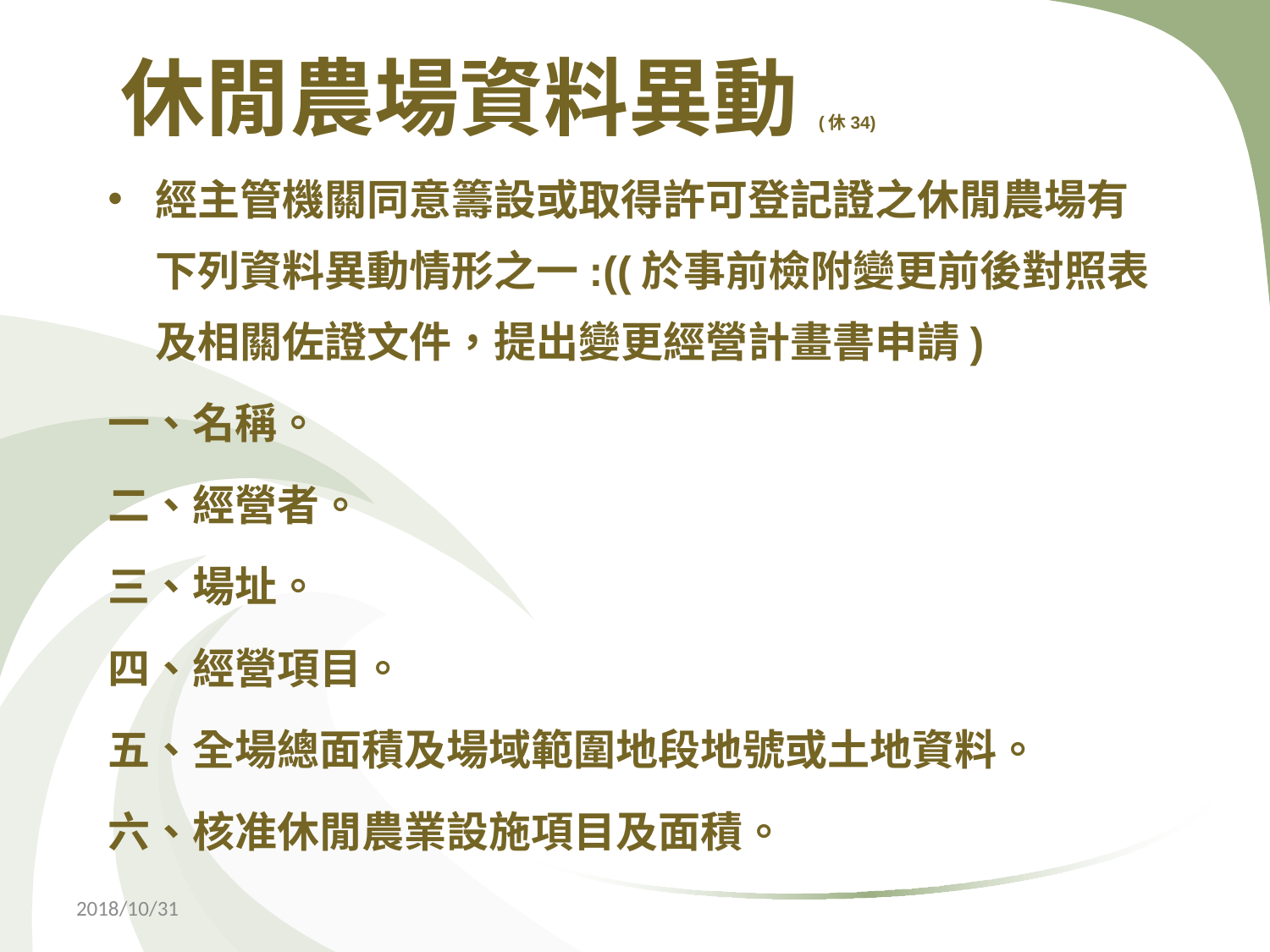

休閒農場資料異動(休34)
經主管機關同意籌設或取得許可登記證之休閒農場有下列資料異動情形之一:((於事前檢附變更前後對照表及相關佐證文件，提出變更經營計畫書申請)
一、名稱。
二、經營者。
三、場址。
四、經營項目。
五、全場總面積及場域範圍地段地號或土地資料。
六、核准休閒農業設施項目及面積。
2018/10/31